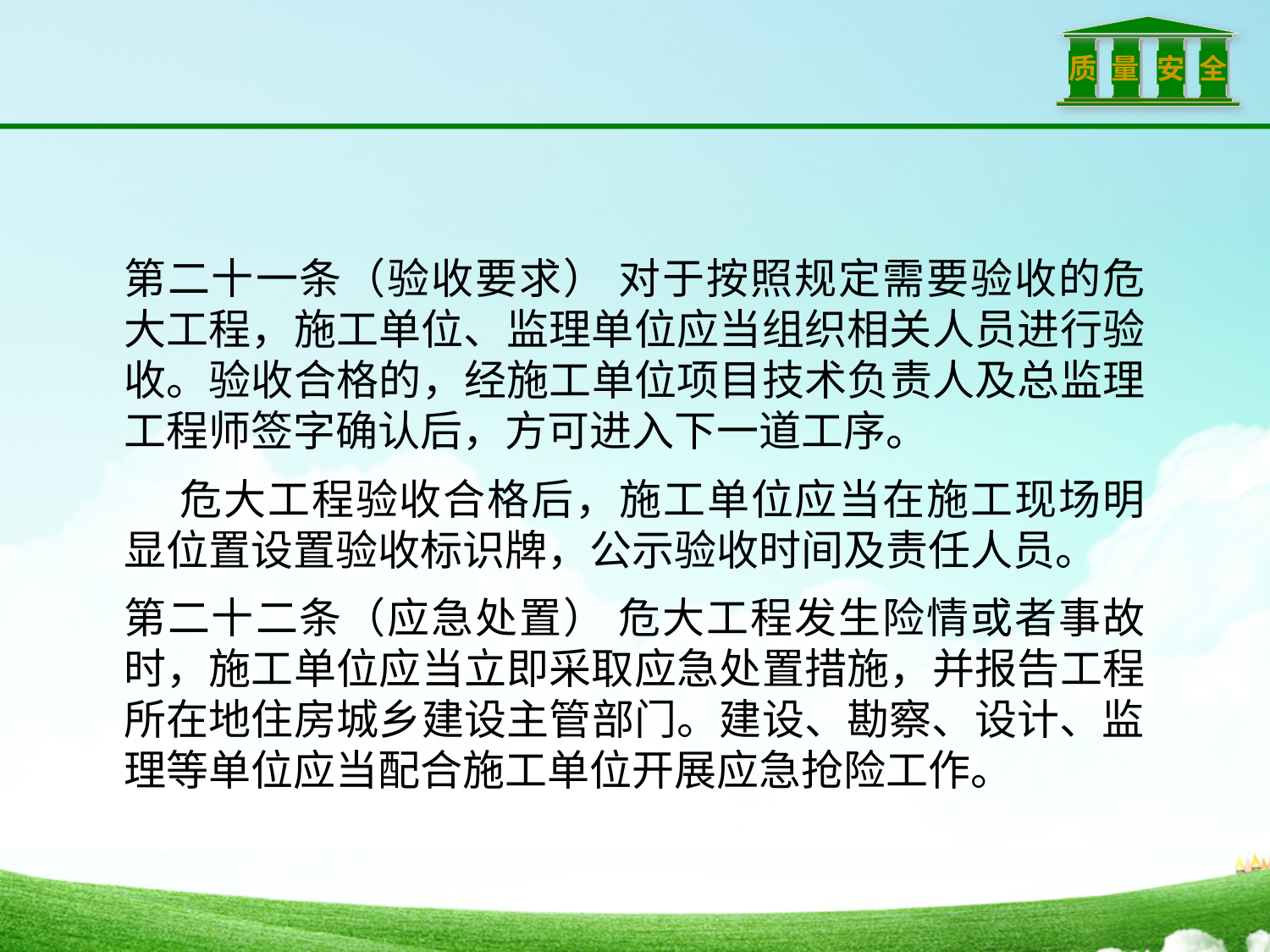

第二十一条（验收要求） 对于按照规定需要验收的危大工程，施工单位、监理单位应当组织相关人员进行验收。验收合格的，经施工单位项目技术负责人及总监理工程师签字确认后，方可进入下一道工序。
    危大工程验收合格后，施工单位应当在施工现场明显位置设置验收标识牌，公示验收时间及责任人员。
第二十二条（应急处置） 危大工程发生险情或者事故时，施工单位应当立即采取应急处置措施，并报告工程所在地住房城乡建设主管部门。建设、勘察、设计、监理等单位应当配合施工单位开展应急抢险工作。